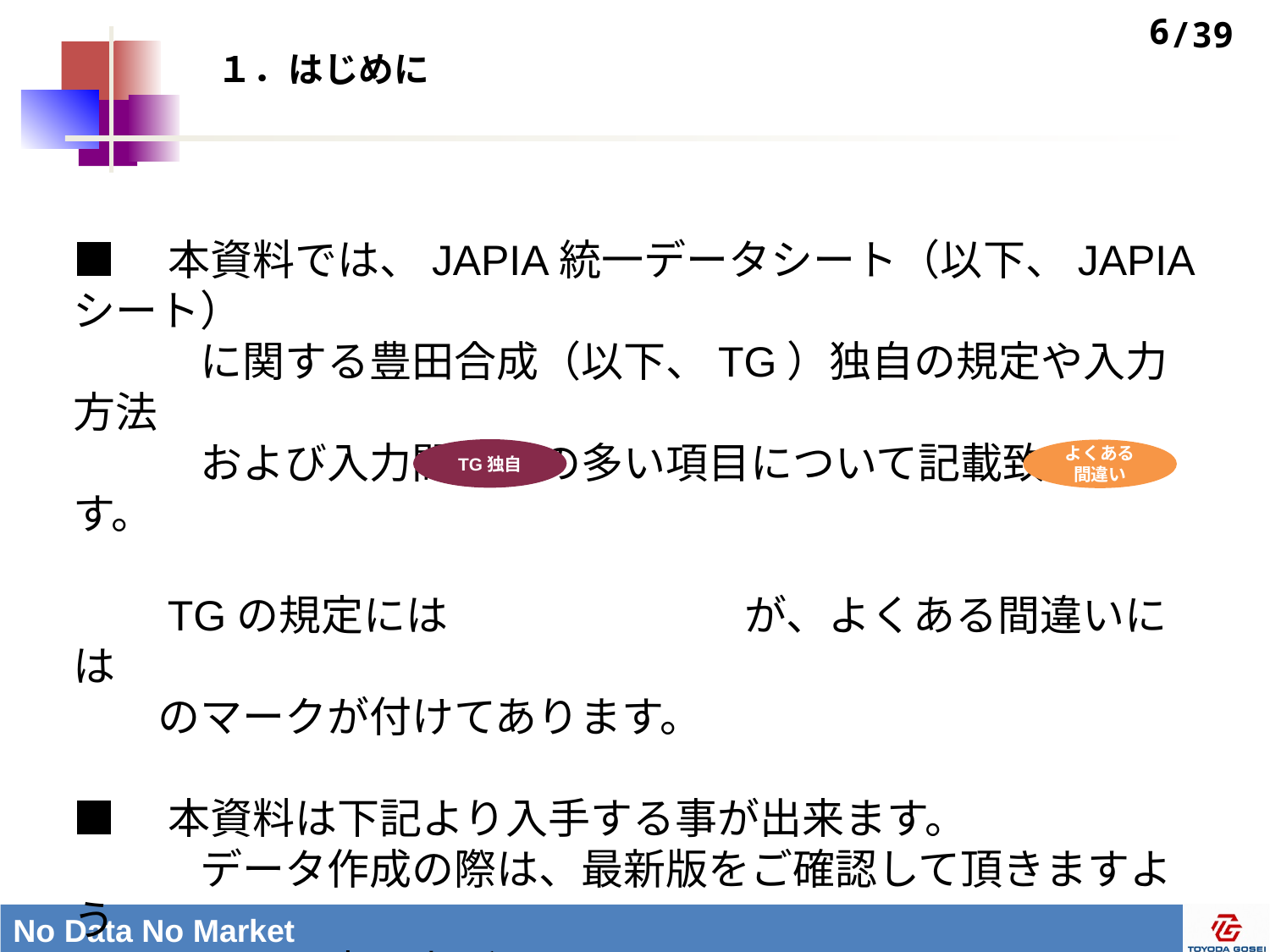

# １．はじめに
6
■　本資料では、JAPIA統一データシート（以下、JAPIAシート）
　　　に関する豊田合成（以下、TG）独自の規定や入力方法
　　　および入力間違いの多い項目について記載致します。

　　TGの規定には　　　　　　　が、よくある間違いには
　　のマークが付けてあります。

■　本資料は下記より入手する事が出来ます。
　　　データ作成の際は、最新版をご確認して頂きますよう
　　　お願い申し上げます。
　　　 弊社 調達部HP ⇒ 調達部門からのお知らせ ⇒ グリーン調達 ⇒ ◆JAPIA統一データシート
      　　　　※弊社 調達部HPのURLが分からない方は、弊社 調達部門にお問合せ下さい。
TG独自
よくある
間違い